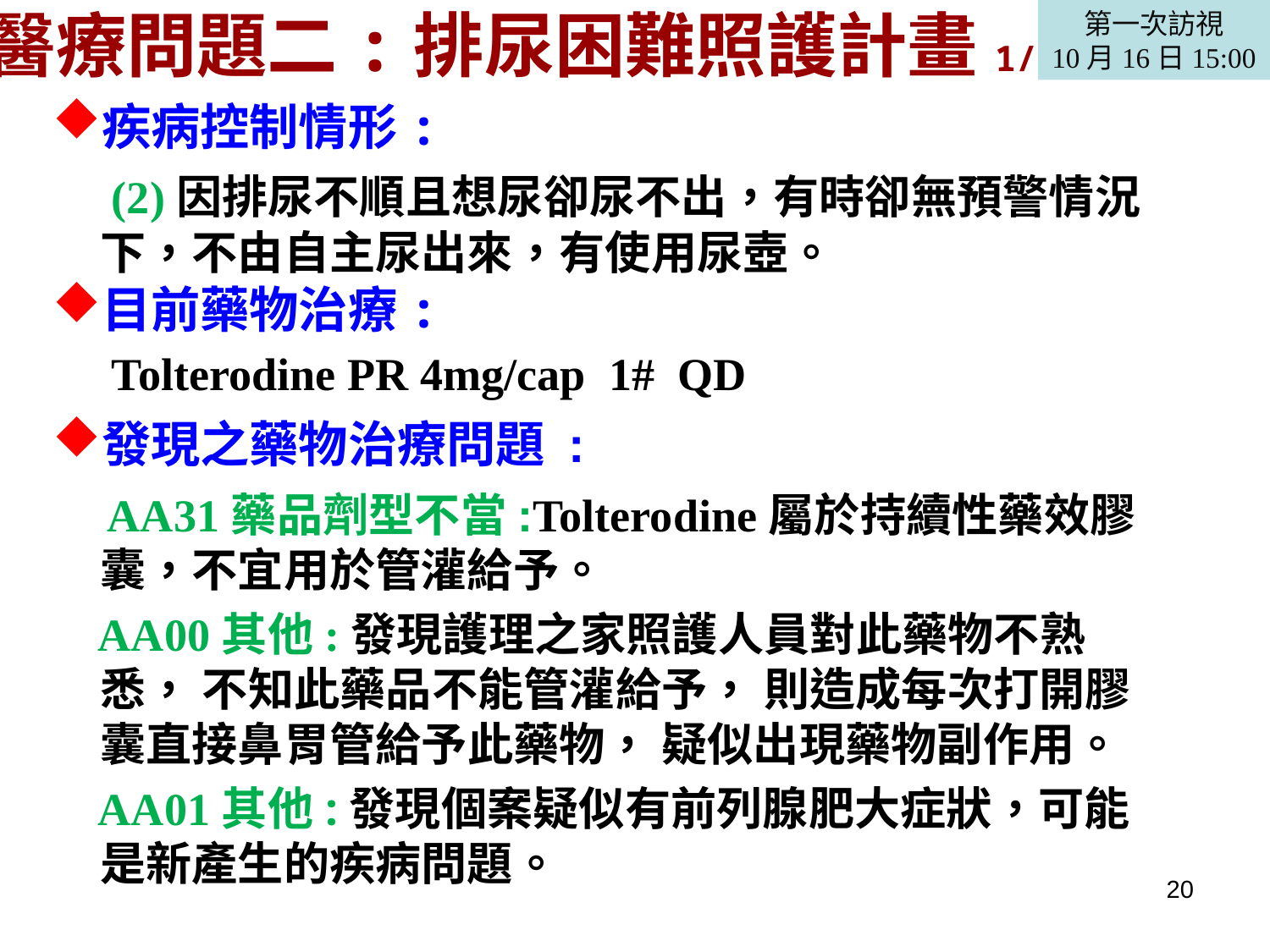

第一次訪視
10月16日15:00
醫療問題二:排尿困難照護計畫1/3
疾病控制情形:
  (2)因排尿不順且想尿卻尿不出，有時卻無預警情況下，不由自主尿出來，有使用尿壺。
目前藥物治療:
  Tolterodine PR 4mg/cap  1#  QD
發現之藥物治療問題 :
    AA31藥品劑型不當:Tolterodine屬於持續性藥效膠囊，不宜用於管灌給予。
    AA00其他:發現護理之家照護人員對此藥物不熟悉， 不知此藥品不能管灌給予， 則造成每次打開膠囊直接鼻胃管給予此藥物， 疑似出現藥物副作用。
    AA01其他:發現個案疑似有前列腺肥大症狀，可能是新產生的疾病問題。

20